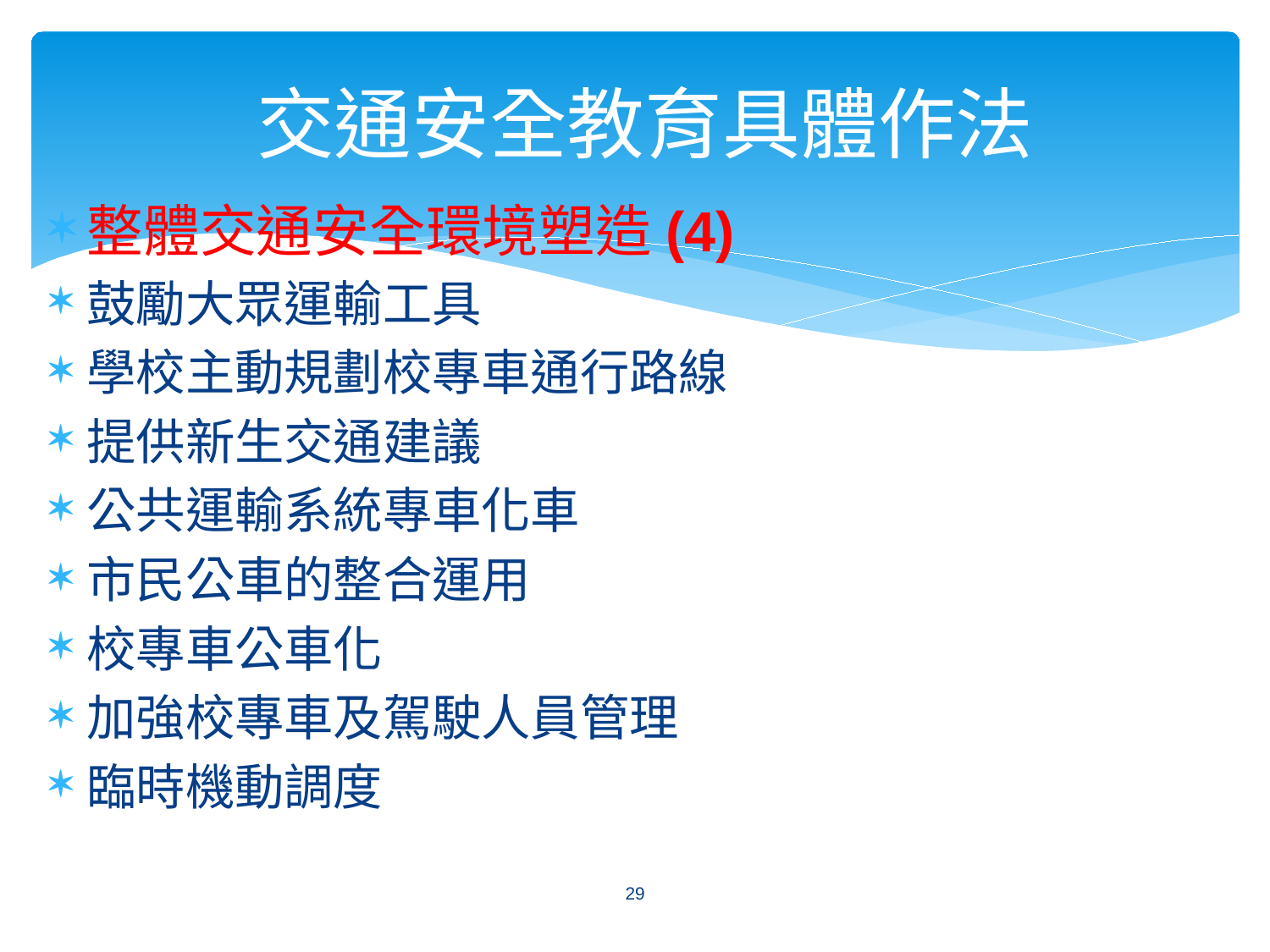

交通安全教育具體作法
整體交通安全環境塑造(4)
鼓勵大眾運輸工具
學校主動規劃校專車通行路線
提供新生交通建議
公共運輸系統專車化車
市民公車的整合運用
校專車公車化
加強校專車及駕駛人員管理
臨時機動調度
29